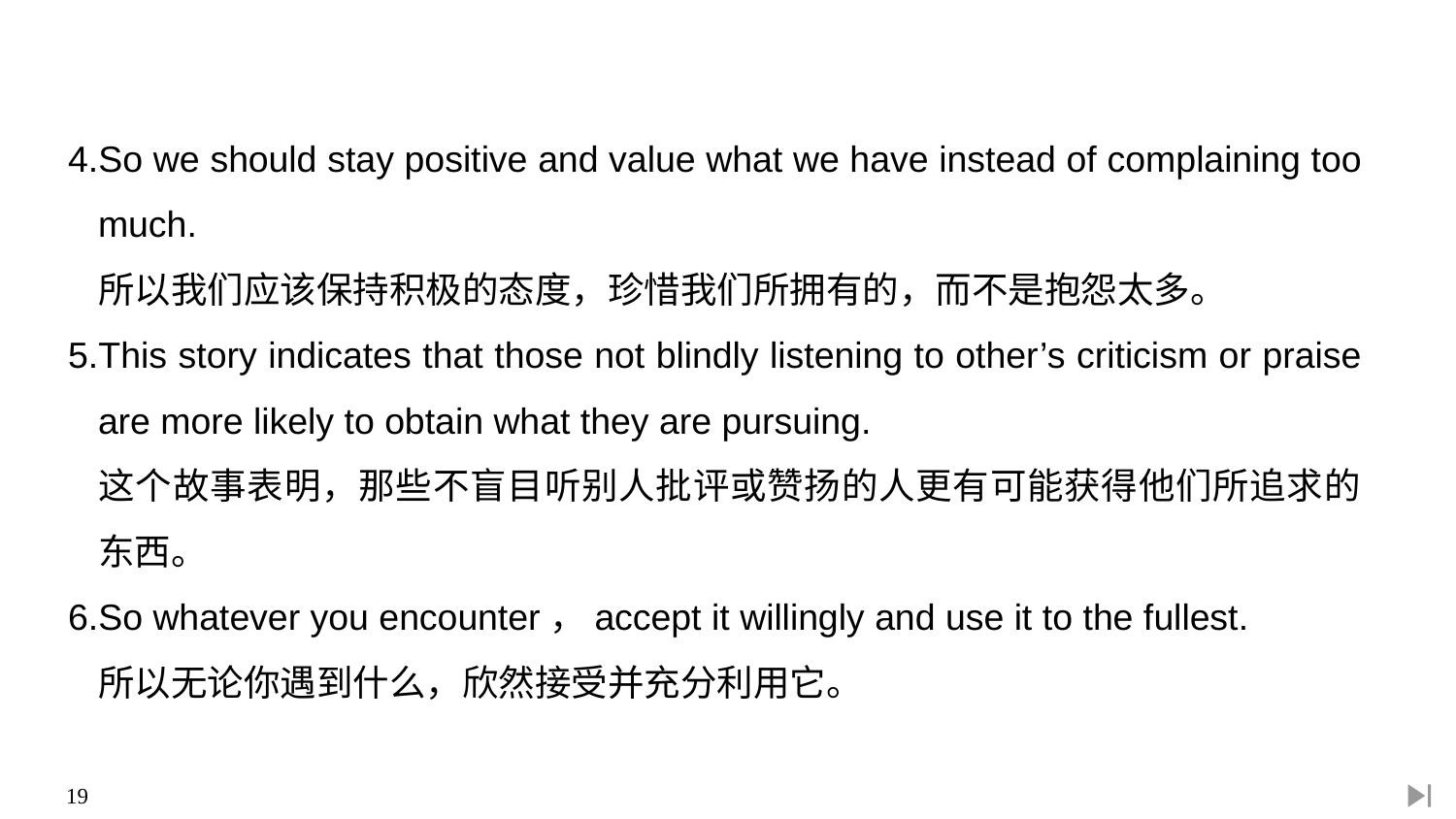

4.So we should stay positive and value what we have instead of complaining too much.
	所以我们应该保持积极的态度，珍惜我们所拥有的，而不是抱怨太多。
5.This story indicates that those not blindly listening to other’s criticism or praise are more likely to obtain what they are pursuing.
	这个故事表明，那些不盲目听别人批评或赞扬的人更有可能获得他们所追求的东西。
6.So whatever you encounter，accept it willingly and use it to the fullest.
	所以无论你遇到什么，欣然接受并充分利用它。